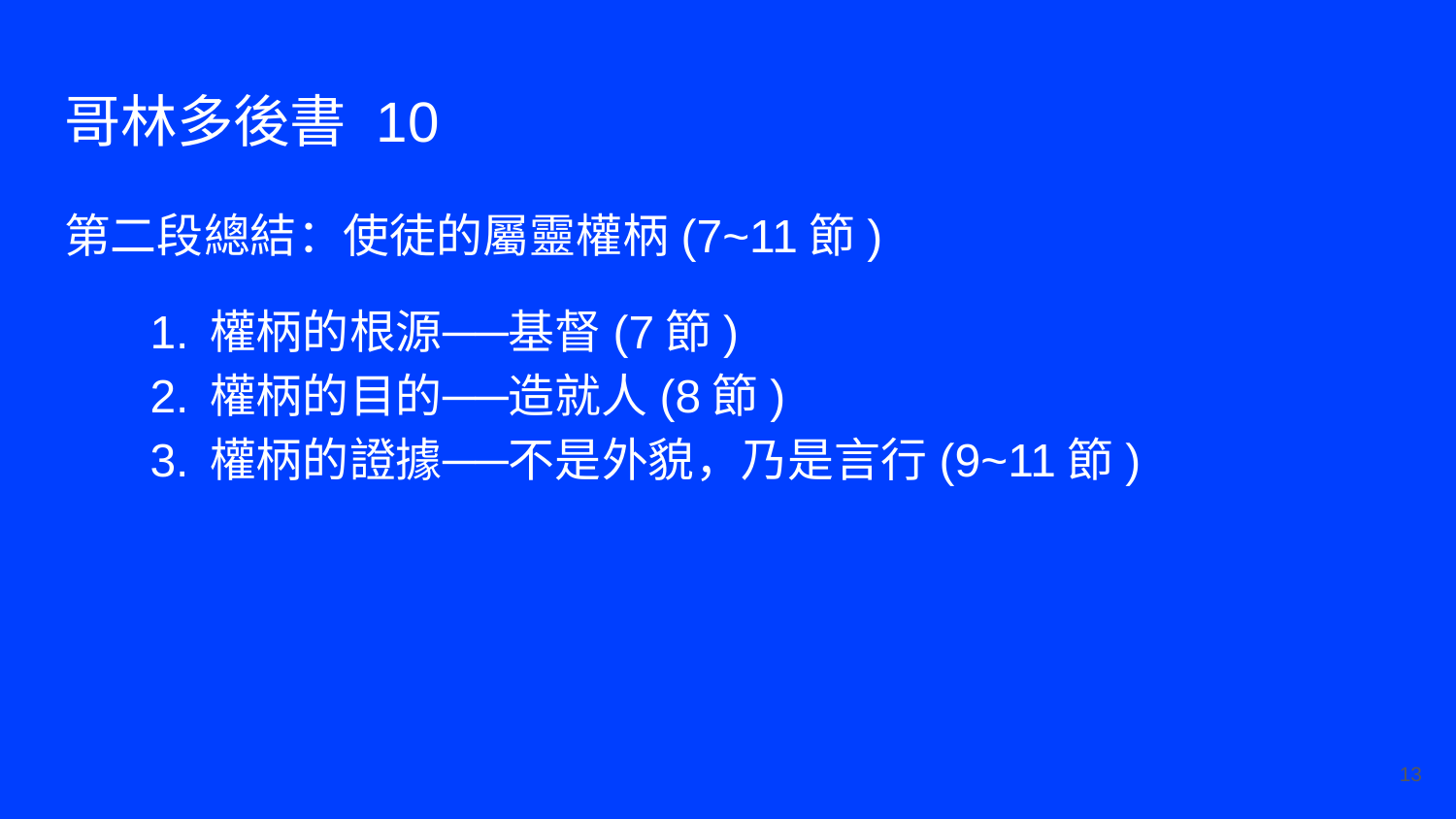

# 哥林多後書 10
第二段總結：使徒的屬靈權柄(7~11節)
權柄的根源──基督(7節)
權柄的目的──造就人(8節)
權柄的證據──不是外貌，乃是言行(9~11節)

13